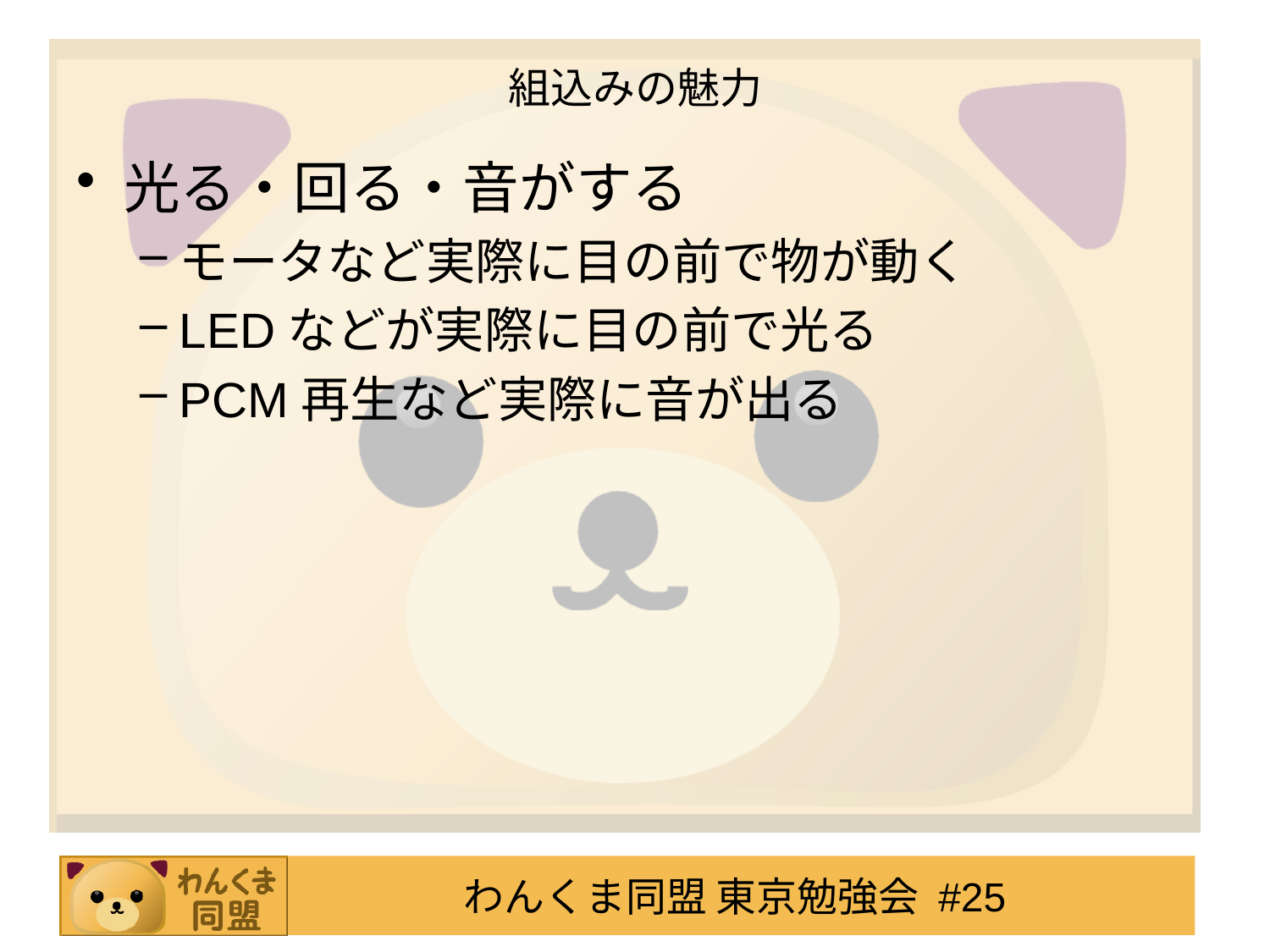

# 組込みの魅力
光る・回る・音がする
モータなど実際に目の前で物が動く
LEDなどが実際に目の前で光る
PCM再生など実際に音が出る